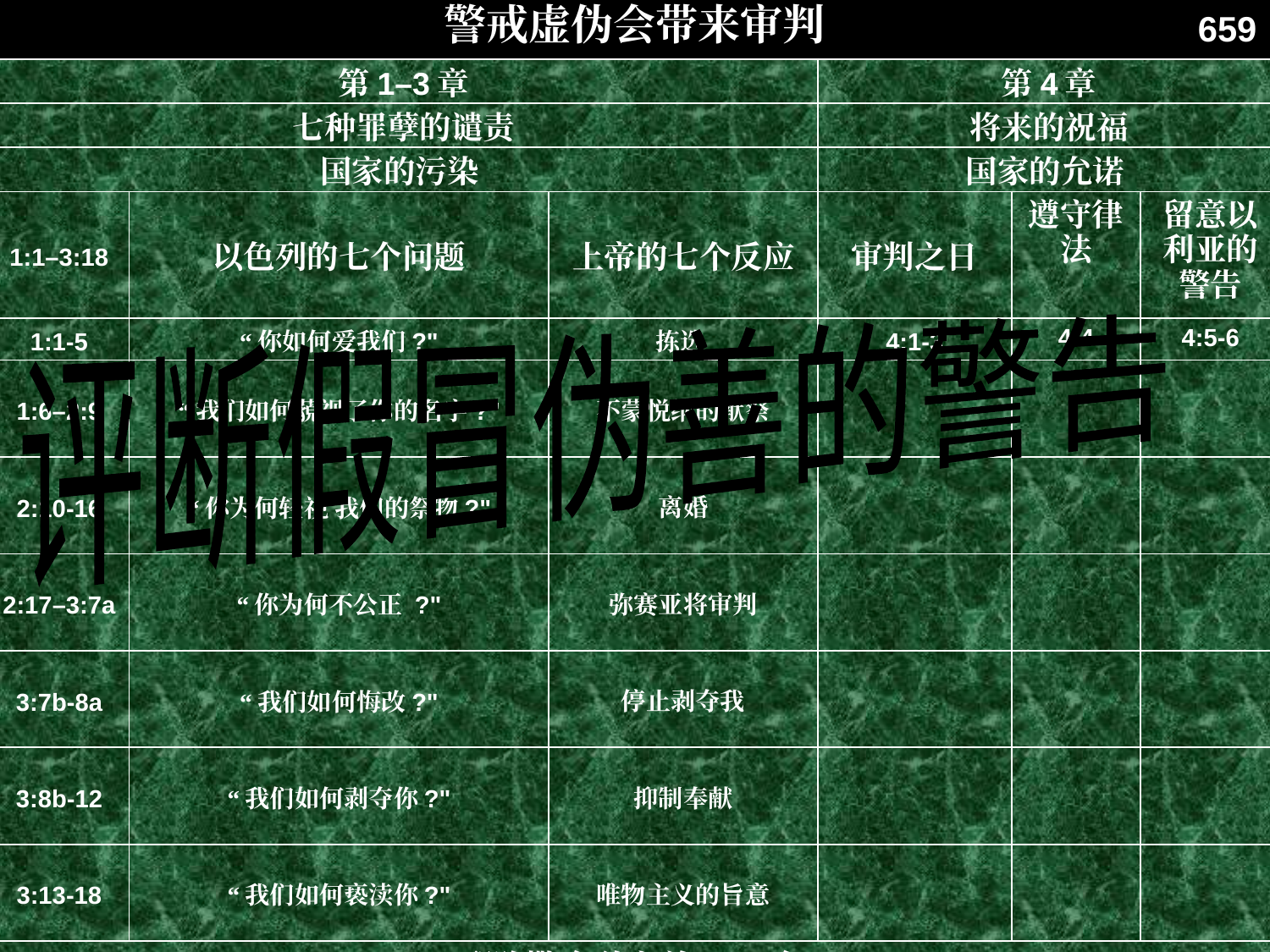

659
| 警戒虚伪会带来审判 |  |  |  |  |  |
| --- | --- | --- | --- | --- | --- |
| 第1–3章 |  |  | 第4章 |  |  |
| 七种罪孽的谴责 |  |  | 将来的祝福 |  |  |
| 国家的污染 |  |  | 国家的允诺 |  |  |
| 1:1–3:18 | 以色列的七个问题 | 上帝的七个反应 | 审判之日 | 遵守律法 | 留意以利亚的警告 |
| 1:1-5 | “你如何爱我们?" | 拣选 | 4:1-3 | 4:4 | 4:5-6 |
| 1:6–2:9 | “我们如何藐视了你的名字?" | 不蒙悦纳的献祭 |  |  |  |
| 2:10-16 | “你为何轻视 我们的祭物?" | 离婚 |  |  |  |
| 2:17–3:7a | “你为何不公正 ?" | 弥赛亚将审判 |  |  |  |
| 3:7b-8a | “我们如何悔改?" | 停止剥夺我 |  |  |  |
| 3:8b-12 | “我们如何剥夺你?" | 抑制奉献 |  |  |  |
| 3:13-18 | “我们如何亵渎你?" | 唯物主义的旨意 |  |  |  |
| 耶路撒冷 约主前 425 年 |  |  |  |  |  |

# Book Chart
评断假冒伪善的警告